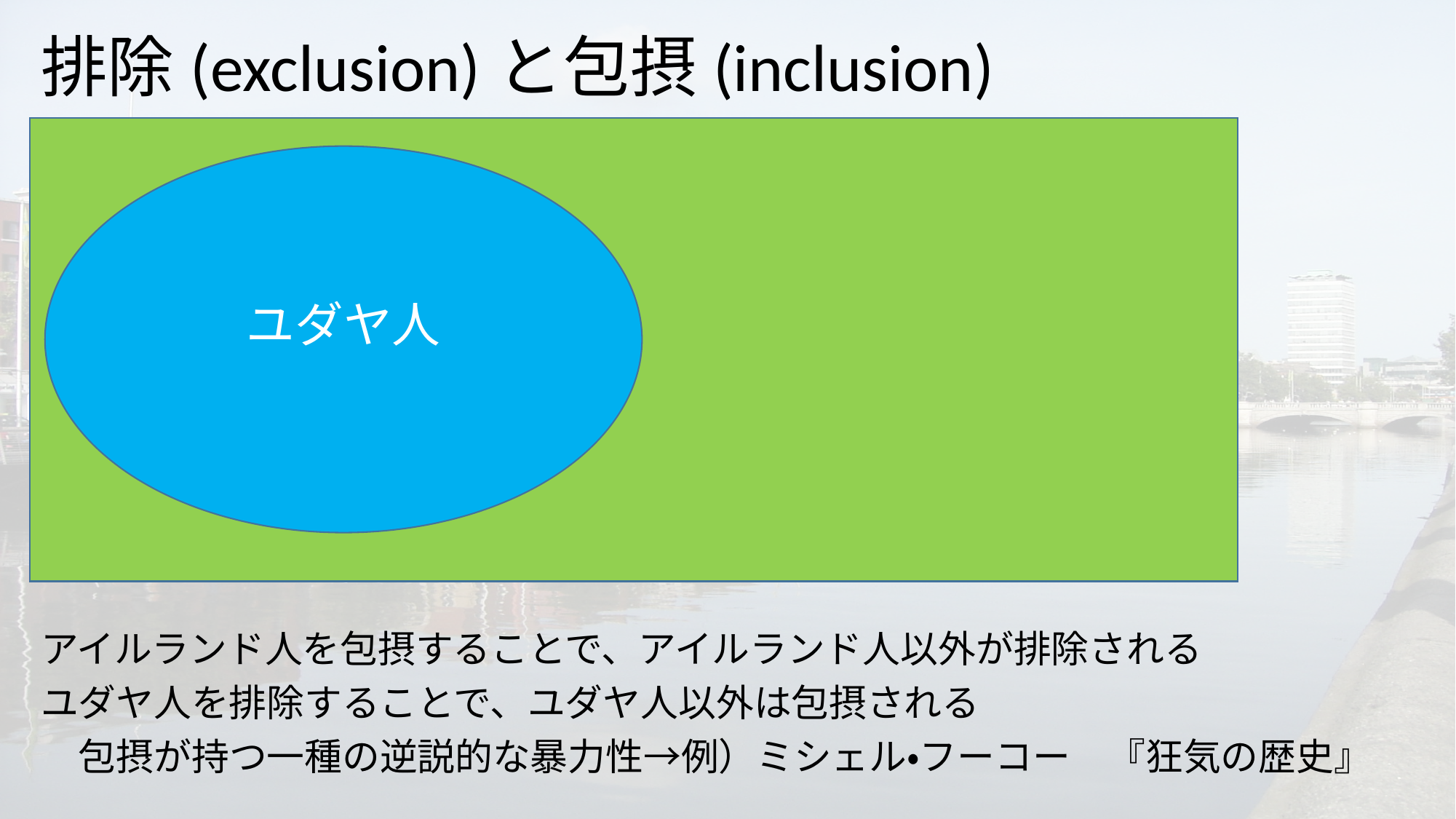

# 排除(exclusion)と包摂(inclusion)

ユダヤ人

アイルランド人を包摂することで、アイルランド人以外が排除される
ユダヤ人を排除することで、ユダヤ人以外は包摂される
　包摂が持つ一種の逆説的な暴力性→例）ミシェル・フーコー　『狂気の歴史』